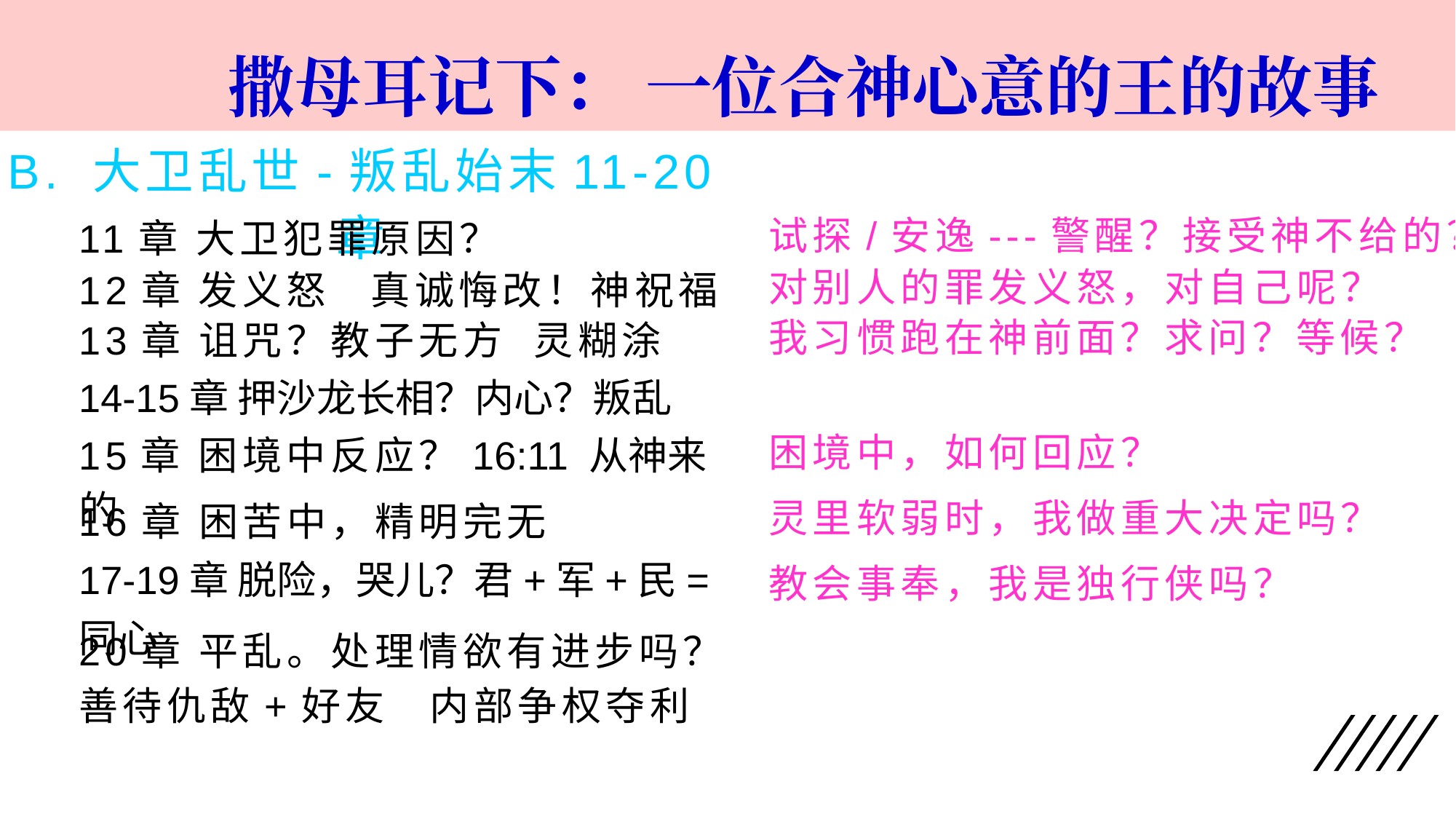

撒母耳记下： 一位合神心意的王的故事
B. 大卫乱世-叛乱始末11-20章
试探/安逸---警醒？接受神不给的？
11章 大卫犯罪原因？
对别人的罪发义怒，对自己呢？
12章 发义怒   真诚悔改！神祝福
我习惯跑在神前面？求问？等候？
13章 诅咒？教子无方  灵糊涂
14-15章 押沙龙长相？内心？叛乱
困境中，如何回应？
15章 困境中反应？16:11 从神来的
16章 困苦中，精明完无
灵里软弱时，我做重大决定吗？
17-19章 脱险，哭儿？君+军+民=同心
教会事奉，我是独行侠吗？
20章 平乱。处理情欲有进步吗？
善待仇敌+好友   内部争权夺利